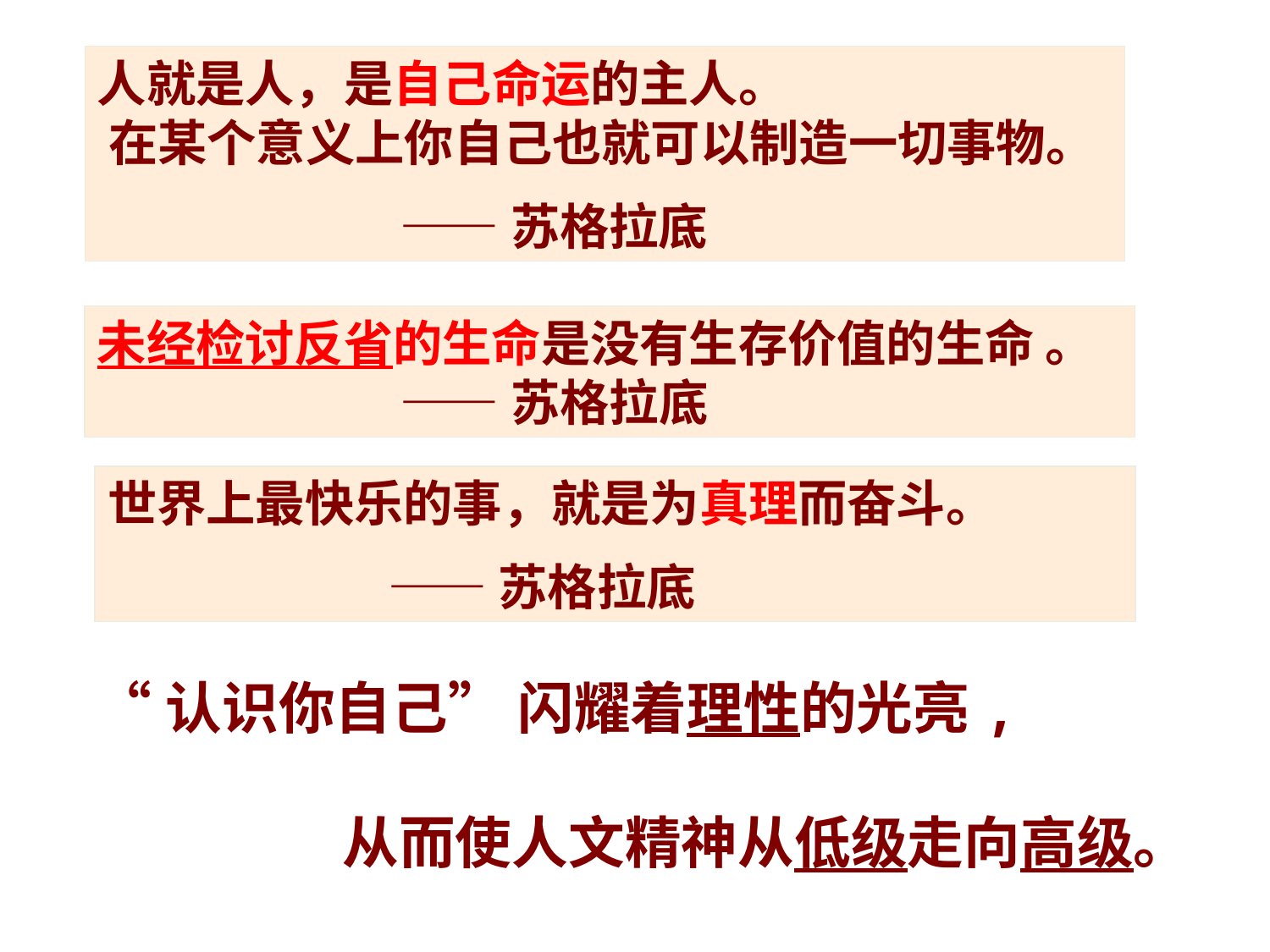

人就是人，是自己命运的主人。                              在某个意义上你自己也就可以制造一切事物。
                           ——苏格拉底
未经检讨反省的生命是没有生存价值的生命 。
                           ——苏格拉底
世界上最快乐的事，就是为真理而奋斗。
                         ——苏格拉底
“认识你自己” 闪耀着理性的光亮,                                                从而使人文精神从低级走向高级。